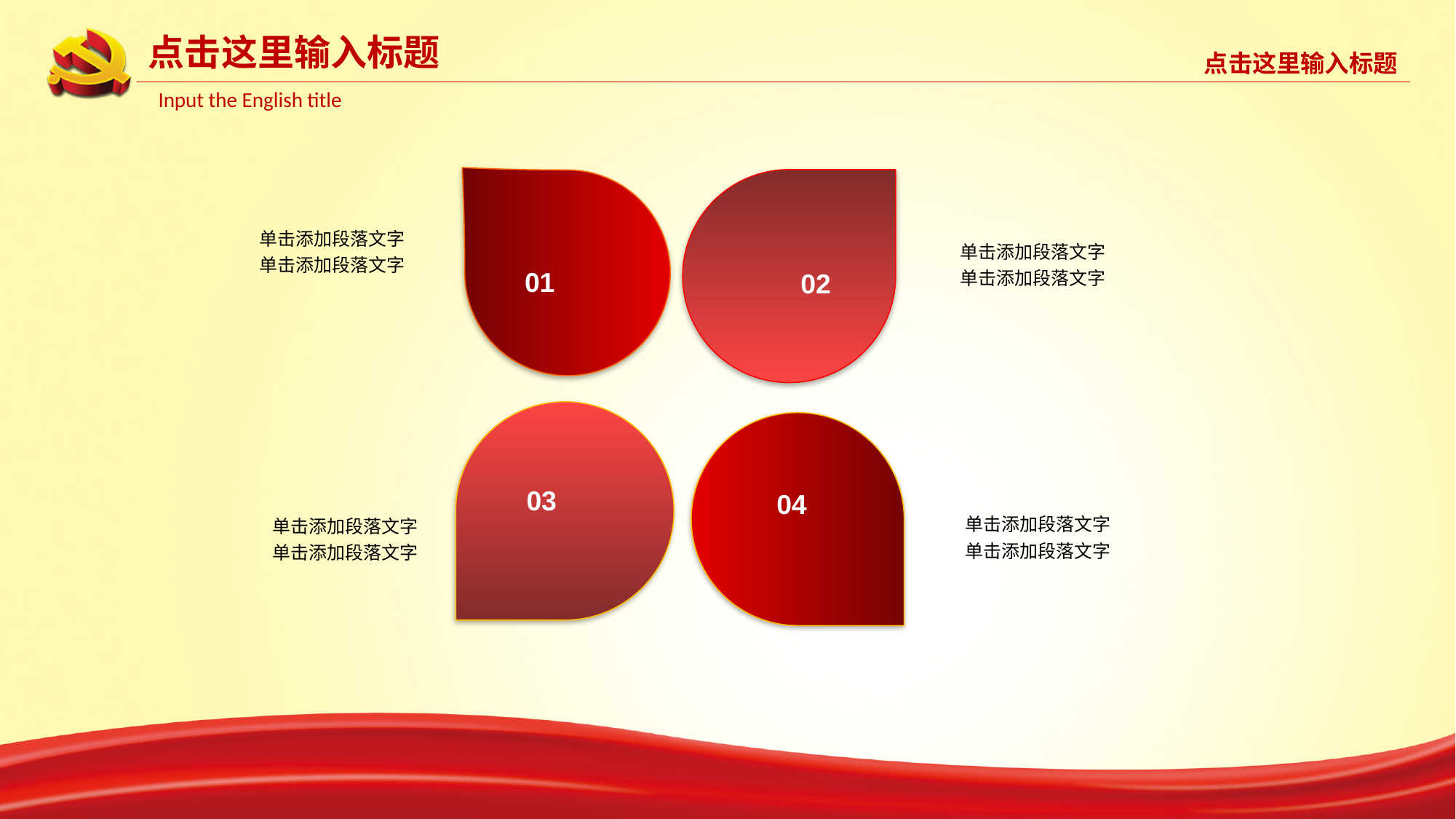

单击添加段落文字
单击添加段落文字
单击添加段落文字
单击添加段落文字
01
02

03
04
单击添加段落文字
单击添加段落文字
单击添加段落文字
单击添加段落文字